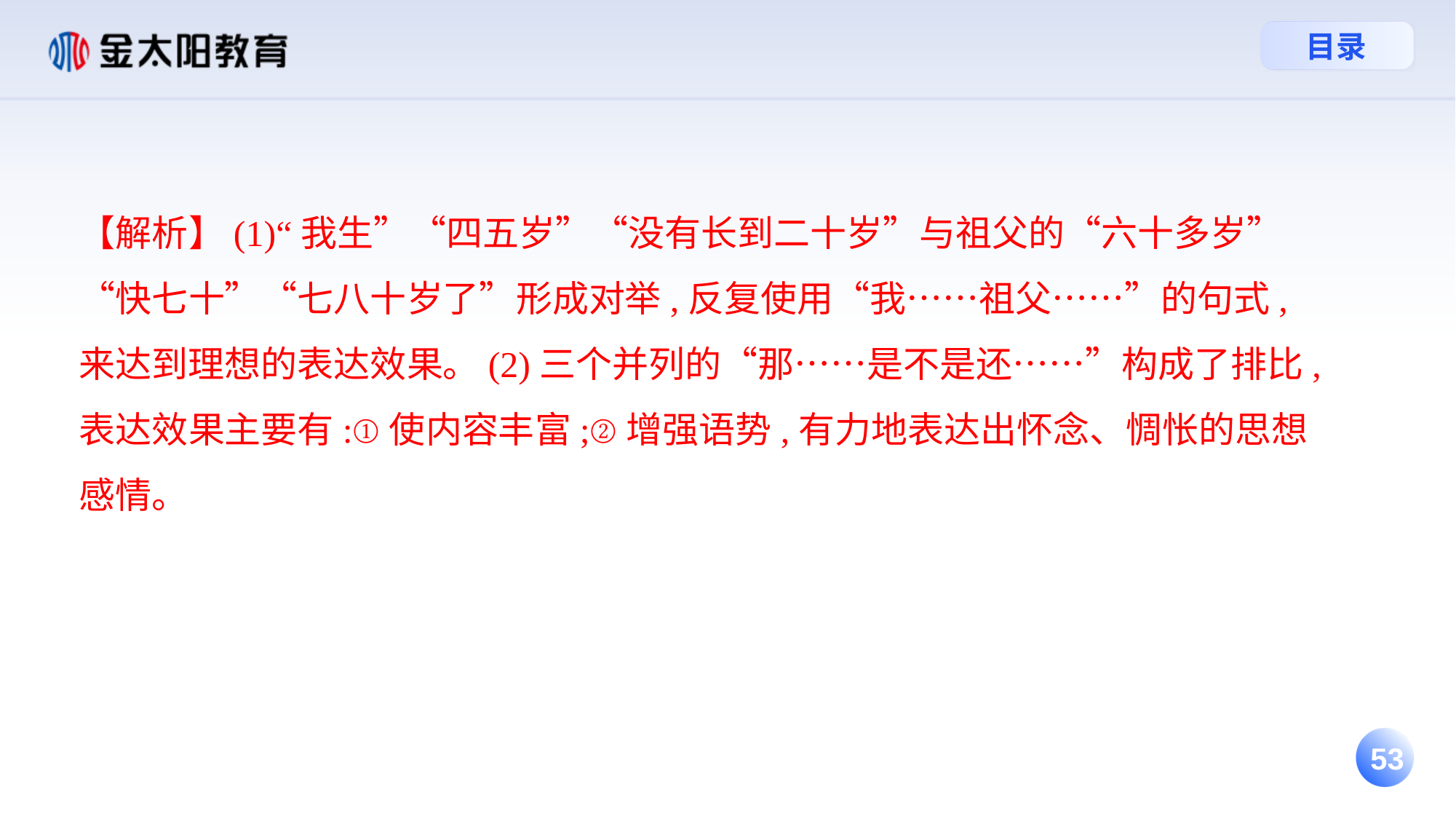

【解析】(1)“我生”“四五岁”“没有长到二十岁”与祖父的“六十多岁”“快七十”“七八十岁了”形成对举,反复使用“我……祖父……”的句式,来达到理想的表达效果。(2)三个并列的“那……是不是还……”构成了排比,表达效果主要有:①使内容丰富;②增强语势,有力地表达出怀念、惆怅的思想感情。